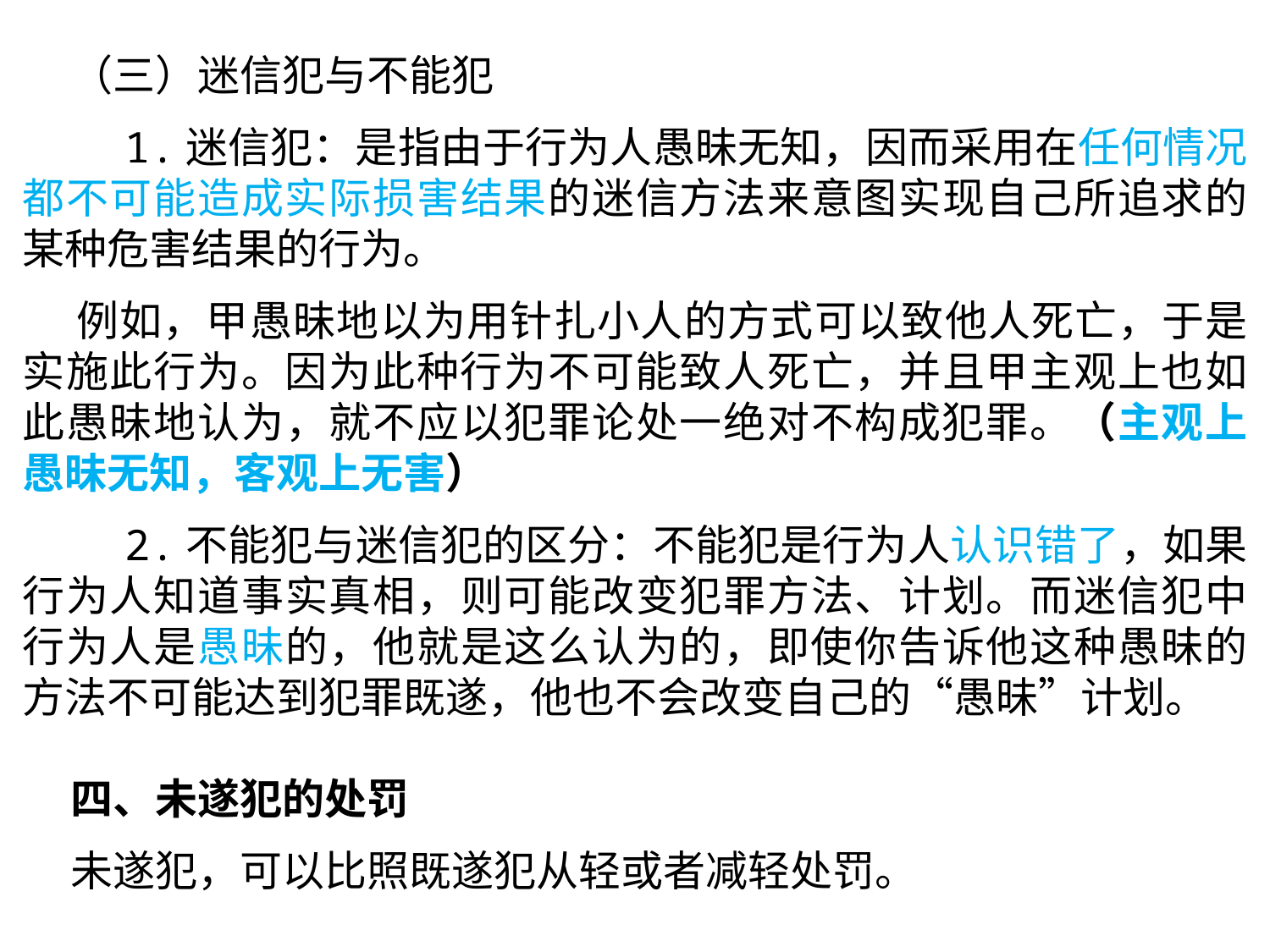

（三）迷信犯与不能犯

    1.迷信犯：是指由于行为人愚昧无知，因而采用在任何情况都不可能造成实际损害结果的迷信方法来意图实现自己所追求的某种危害结果的行为。

    例如，甲愚昧地以为用针扎小人的方式可以致他人死亡，于是实施此行为。因为此种行为不可能致人死亡，并且甲主观上也如此愚昧地认为，就不应以犯罪论处一绝对不构成犯罪。（主观上愚昧无知，客观上无害）

    2.不能犯与迷信犯的区分：不能犯是行为人认识错了，如果行为人知道事实真相，则可能改变犯罪方法、计划。而迷信犯中行为人是愚昧的，他就是这么认为的，即使你告诉他这种愚昧的方法不可能达到犯罪既遂，他也不会改变自己的“愚昧”计划。

    四、未遂犯的处罚

    未遂犯，可以比照既遂犯从轻或者减轻处罚。